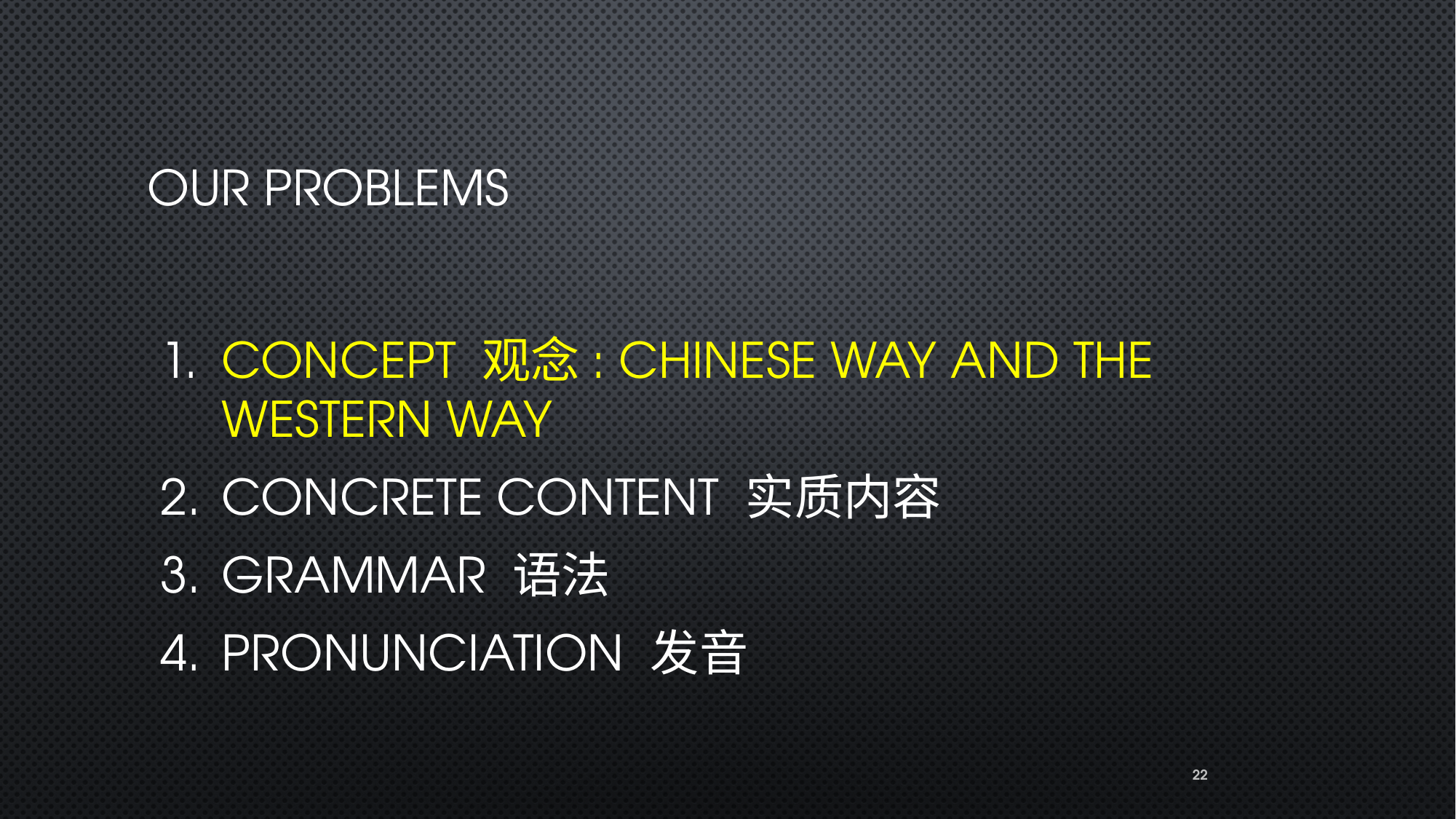

# Our problems
Concept 观念: Chinese way and the western way
Concrete Content 实质内容
Grammar 语法
Pronunciation 发音
22